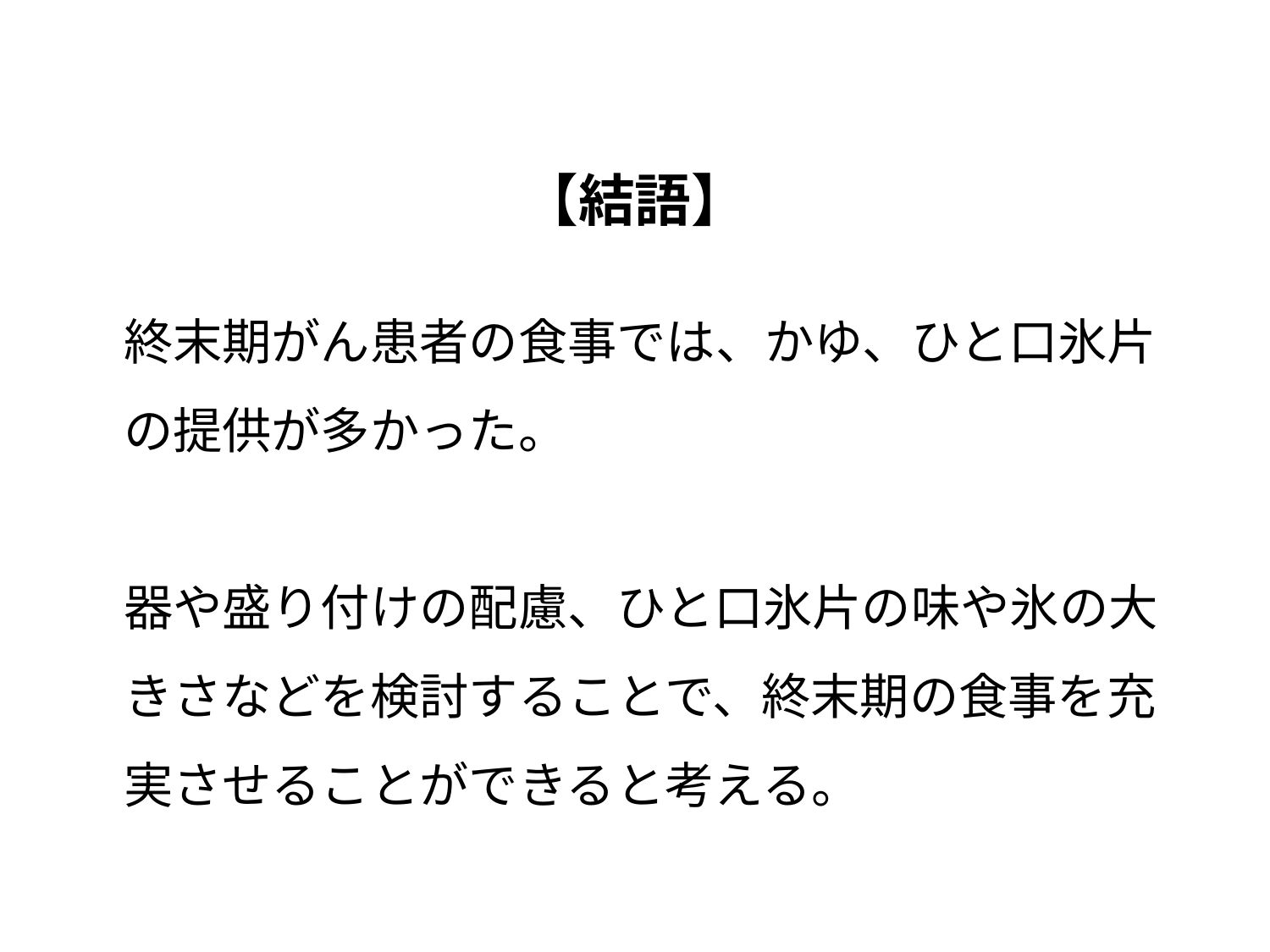

【結語】
終末期がん患者の食事では、かゆ、ひと口氷片の提供が多かった。

器や盛り付けの配慮、ひと口氷片の味や氷の大きさなどを検討することで、終末期の食事を充実させることができると考える。